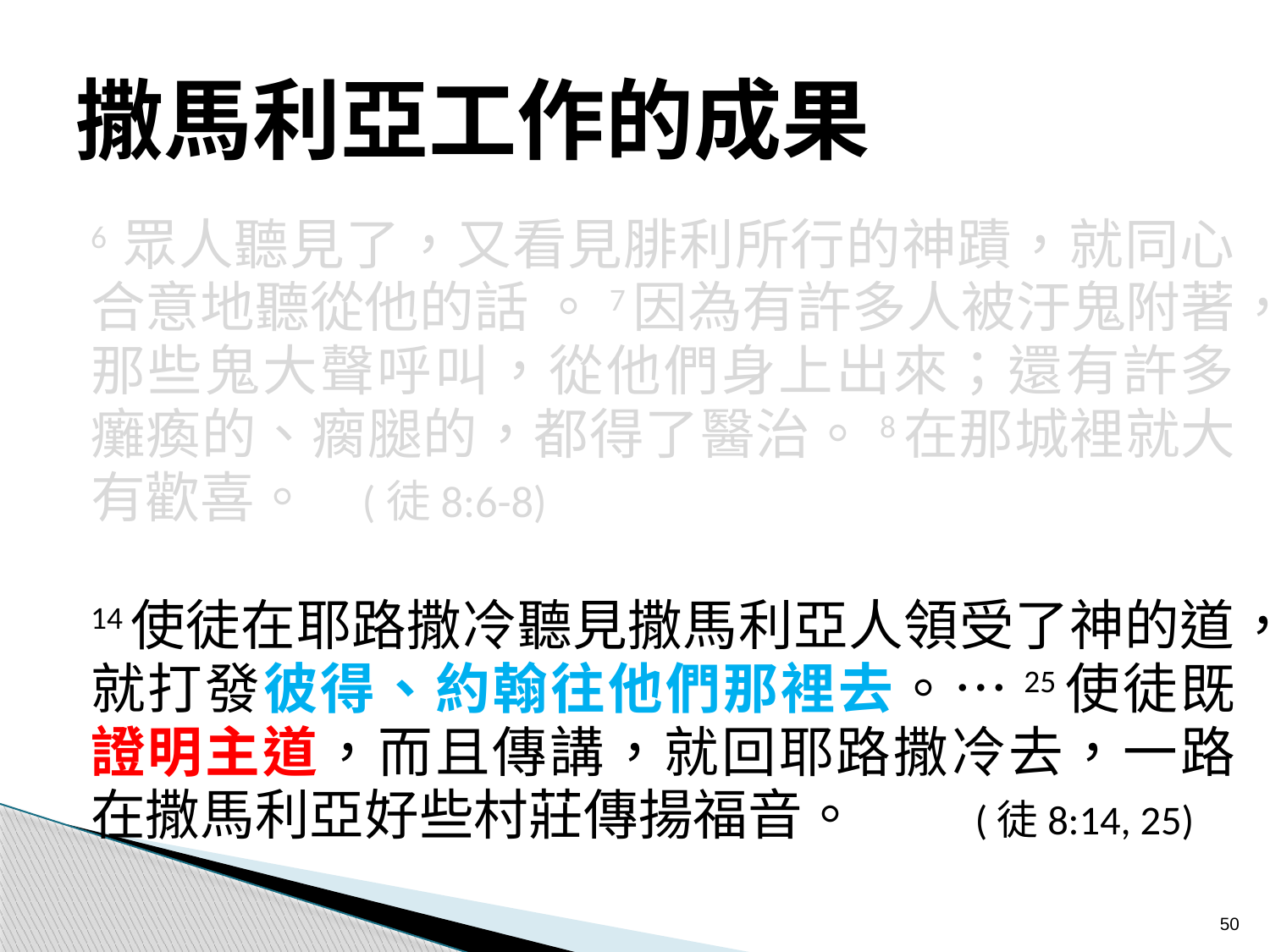

# 撒馬利亞工作的成果
6 眾人聽見了，又看見腓利所行的神蹟，就同心合意地聽從他的話 。7因為有許多人被汙鬼附著，那些鬼大聲呼叫，從他們身上出來；還有許多癱瘓的、瘸腿的，都得了醫治。8在那城裡就大有歡喜。	 (徒8:6-8)

14使徒在耶路撒冷聽見撒馬利亞人領受了神的道，就打發彼得、約翰往他們那裡去。…25使徒既證明主道，而且傳講，就回耶路撒冷去，一路在撒馬利亞好些村莊傳揚福音。	 (徒8:14, 25)

50